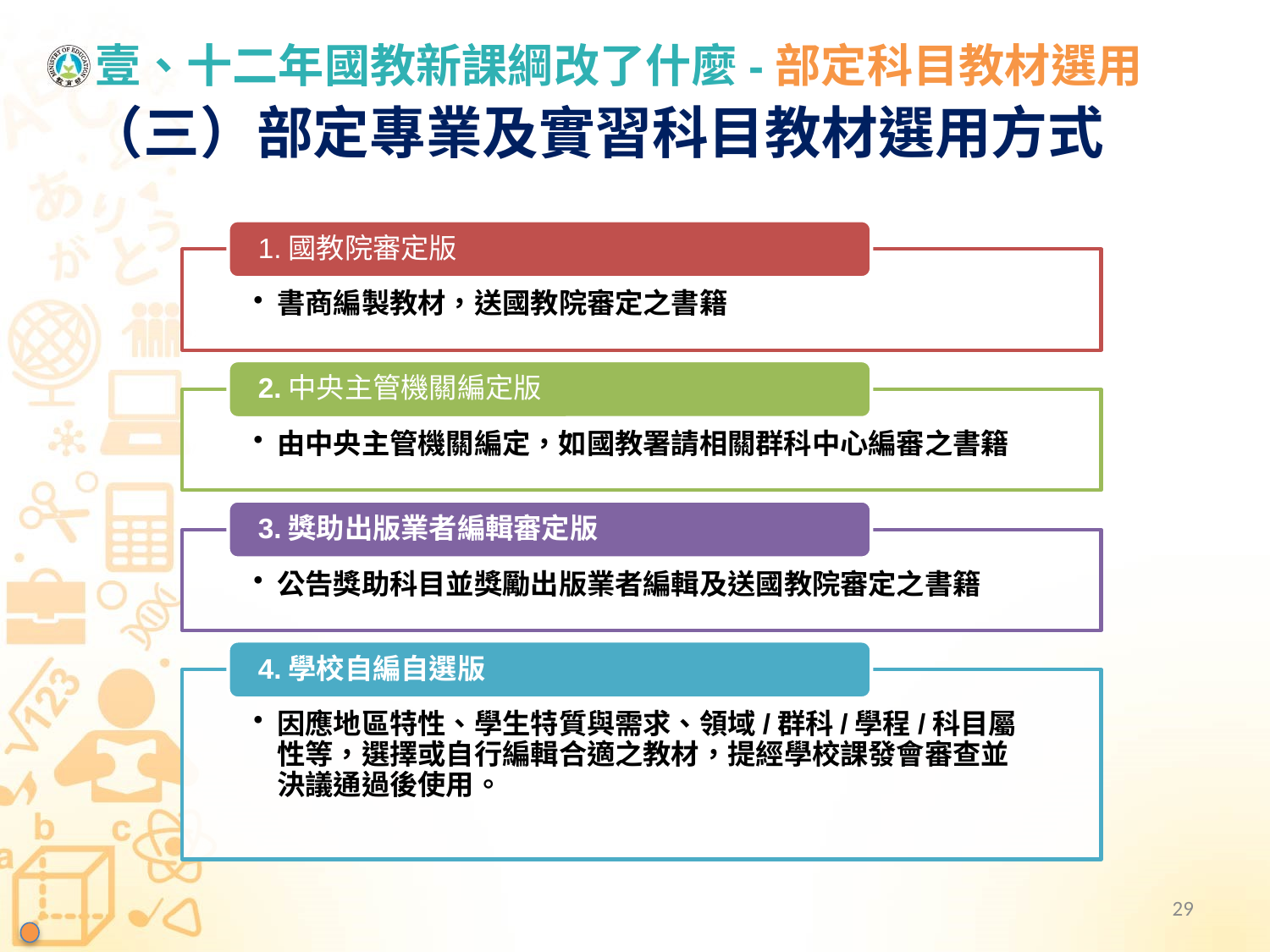

壹、十二年國教新課綱改了什麼-部定科目教材選用
（三）部定專業及實習科目教材選用方式
書商編製教材，送國教院審定之書籍
1.國教院審定版
由中央主管機關編定，如國教署請相關群科中心編審之書籍
2.中央主管機關編定版
公告獎助科目並獎勵出版業者編輯及送國教院審定之書籍
3.獎助出版業者編輯審定版
因應地區特性、學生特質與需求、領域/群科/學程/科目屬性等，選擇或自行編輯合適之教材，提經學校課發會審查並決議通過後使用。
4.學校自編自選版
29